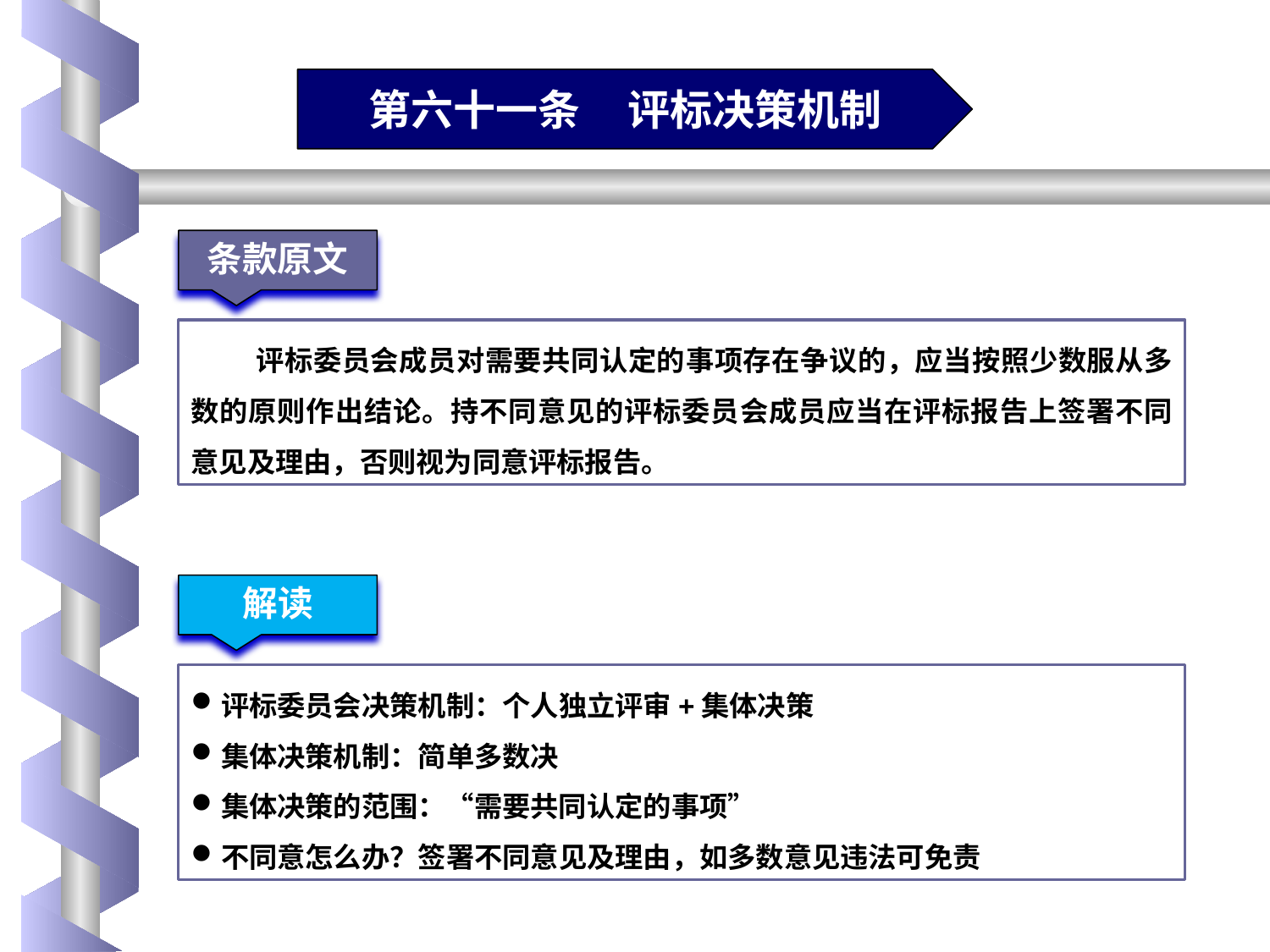

第六十一条     评标决策机制
条款原文
评标委员会成员对需要共同认定的事项存在争议的，应当按照少数服从多数的原则作出结论。持不同意见的评标委员会成员应当在评标报告上签署不同意见及理由，否则视为同意评标报告。
解读
评标委员会决策机制：个人独立评审+集体决策
集体决策机制：简单多数决
集体决策的范围：“需要共同认定的事项”
不同意怎么办？签署不同意见及理由，如多数意见违法可免责